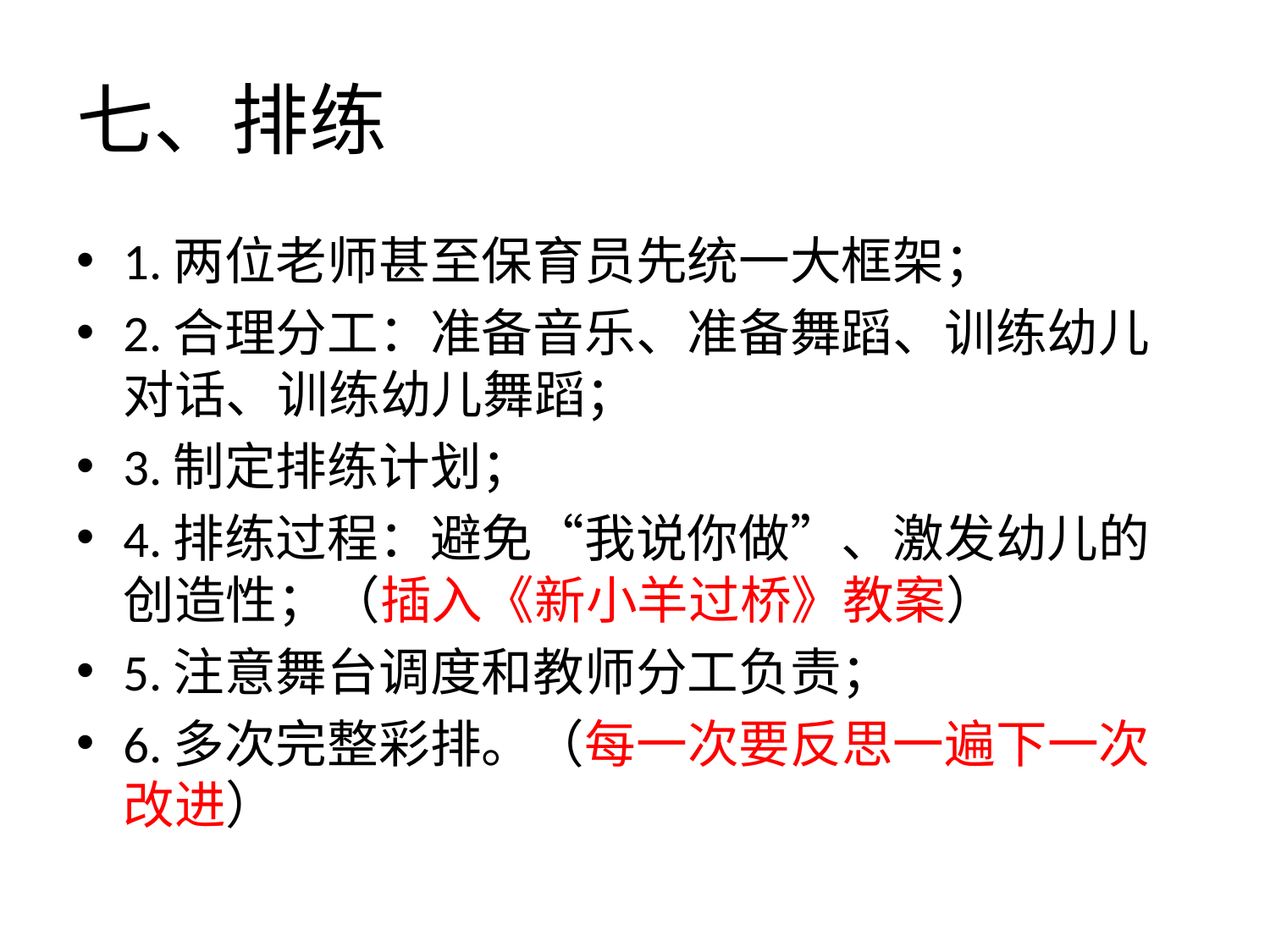

# 七、排练
1.两位老师甚至保育员先统一大框架；
2.合理分工：准备音乐、准备舞蹈、训练幼儿对话、训练幼儿舞蹈；
3.制定排练计划；
4.排练过程：避免“我说你做”、激发幼儿的创造性；（插入《新小羊过桥》教案）
5.注意舞台调度和教师分工负责；
6.多次完整彩排。（每一次要反思一遍下一次改进）